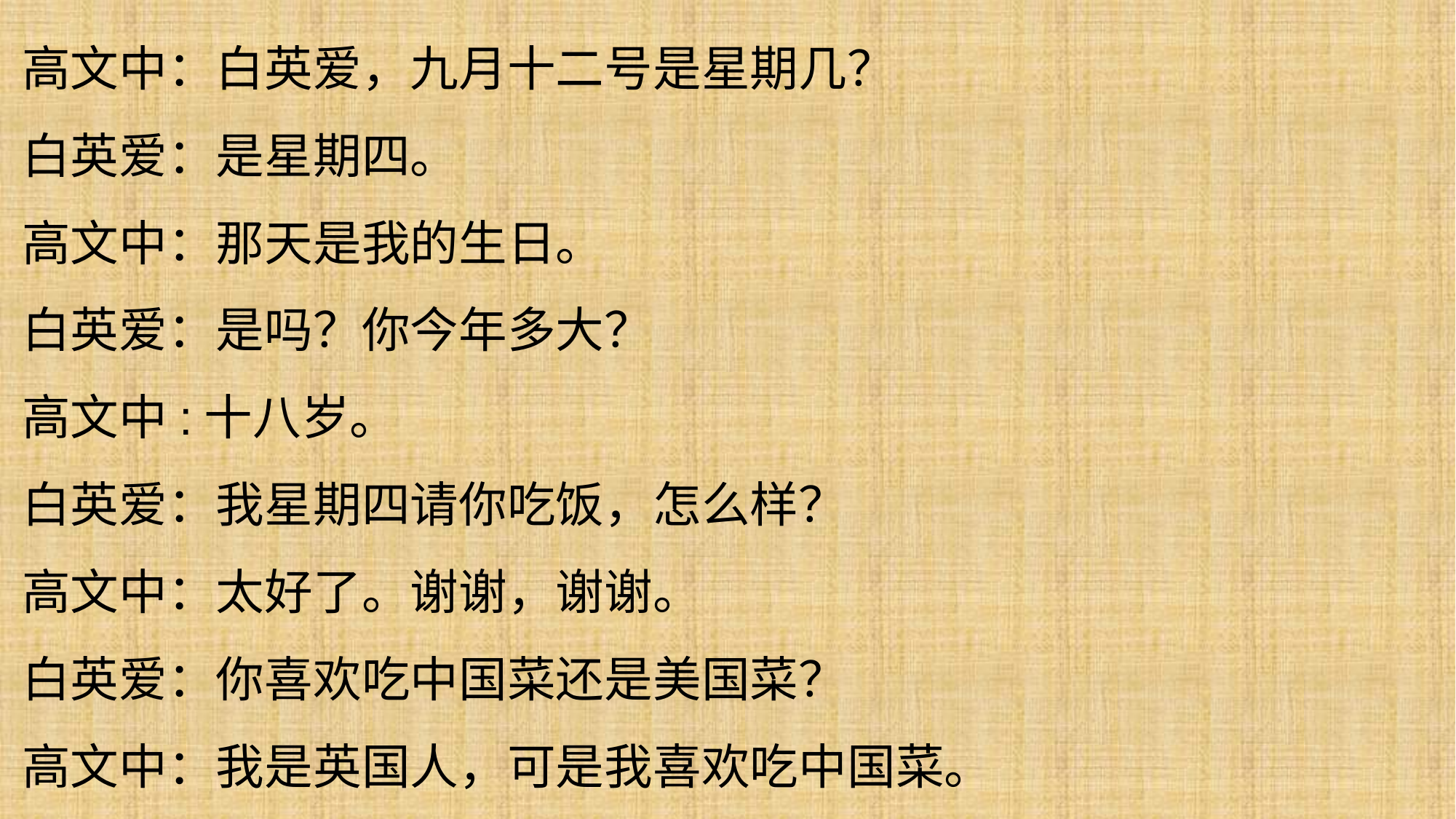

高文中：白英爱，九月十二号是星期几？
白英爱：是星期四。
高文中：那天是我的生日。
白英爱：是吗？你今年多大？
高文中:十八岁。
白英爱：我星期四请你吃饭，怎么样？
高文中：太好了。谢谢，谢谢。
白英爱：你喜欢吃中国菜还是美国菜？
高文中：我是英国人，可是我喜欢吃中国菜。
白英爱：好，我们吃中国菜。